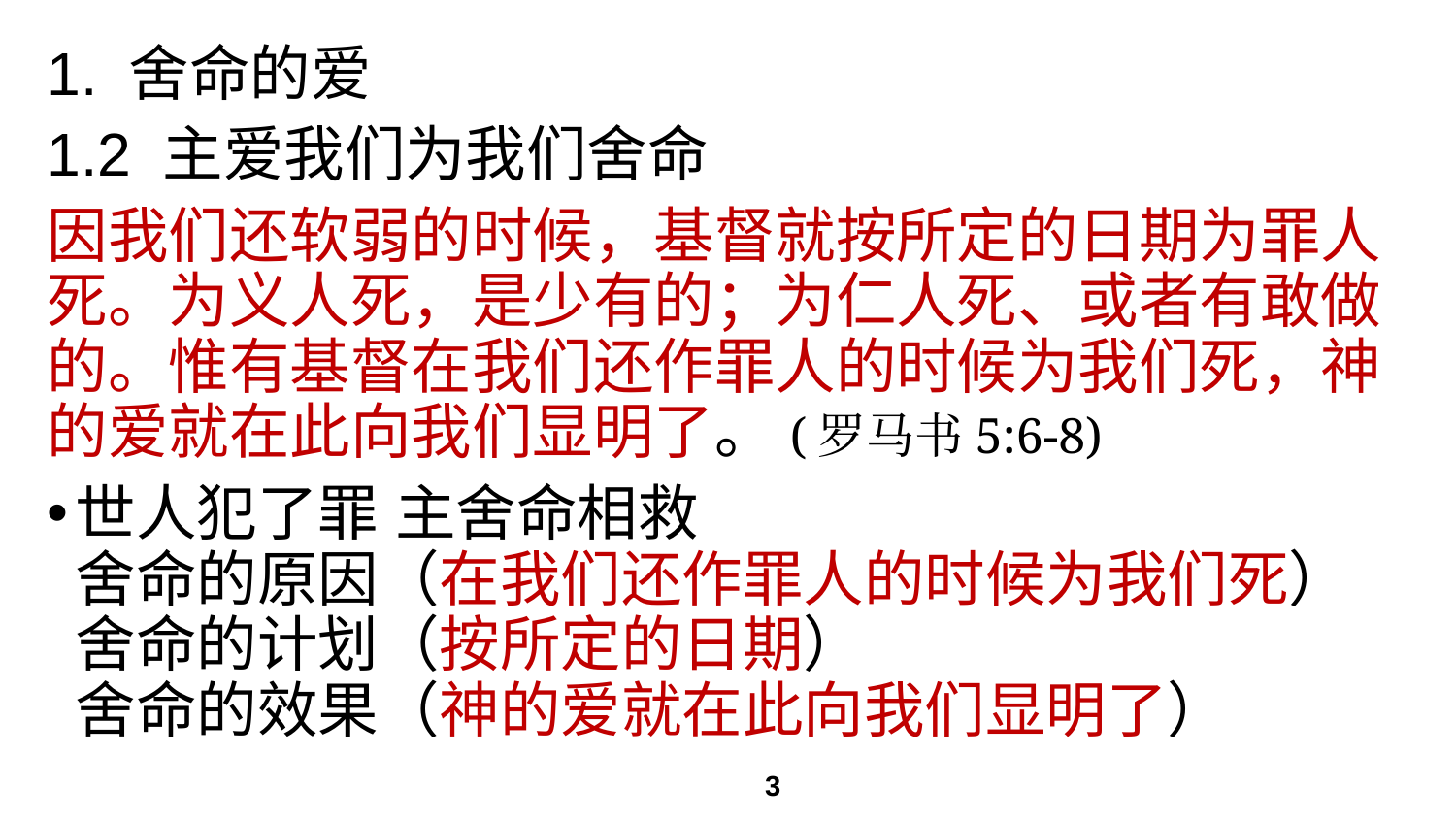

# 1. 舍命的爱
1.2 主爱我们为我们舍命
因我们还软弱的时候，基督就按所定的日期为罪人死。为义人死，是少有的；为仁人死、或者有敢做的。惟有基督在我们还作罪人的时候为我们死，神的爱就在此向我们显明了。(罗马书5:6-8)
世人犯了罪 主舍命相救
舍命的原因（在我们还作罪人的时候为我们死）
舍命的计划（按所定的日期）
舍命的效果（神的爱就在此向我们显明了）

3